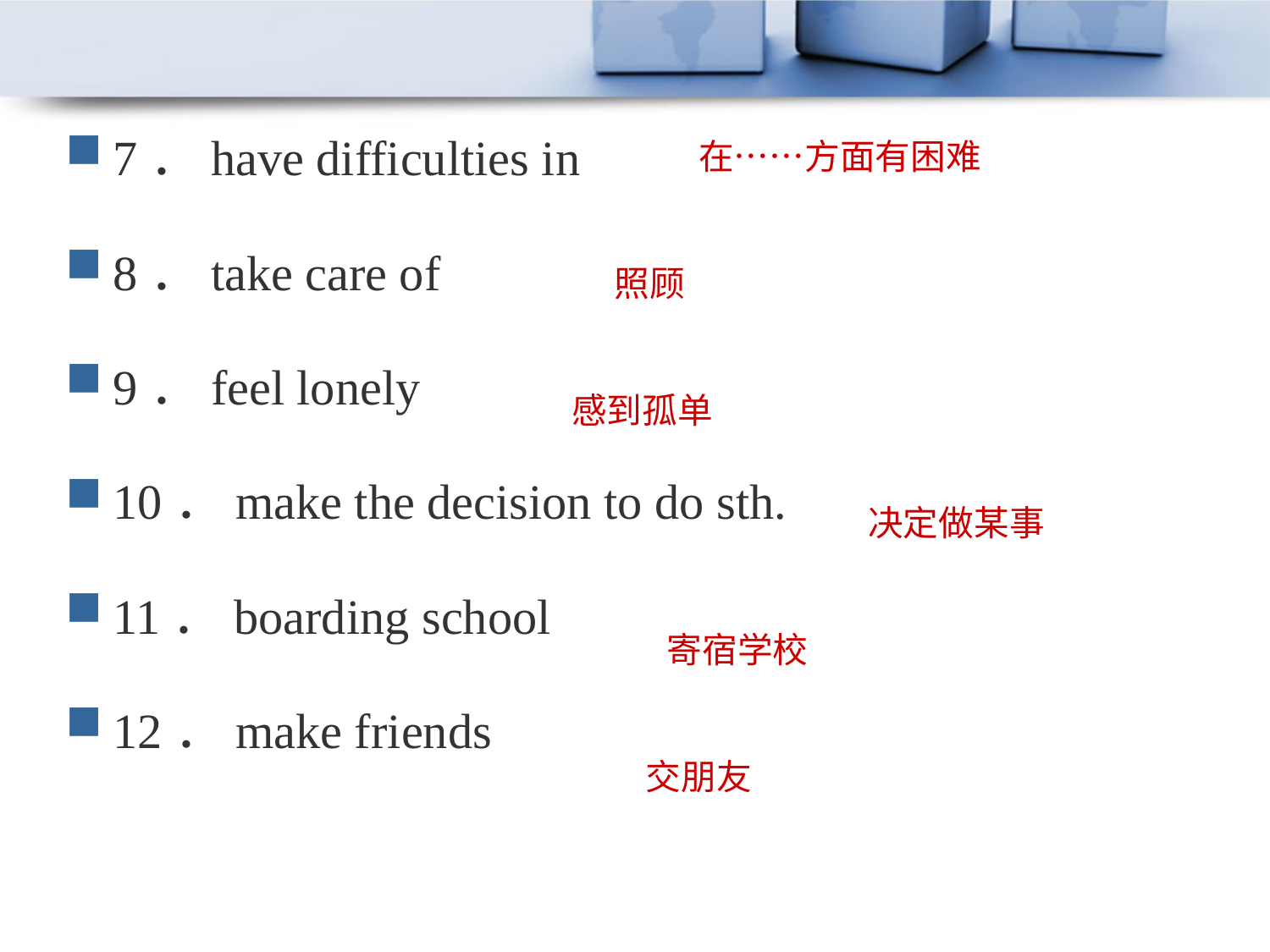

在……方面有困难
7．have difficulties in

8．take care of

9．feel lonely

10．make the decision to do sth.

11．boarding school

12．make friends
照顾
感到孤单
决定做某事
寄宿学校
交朋友